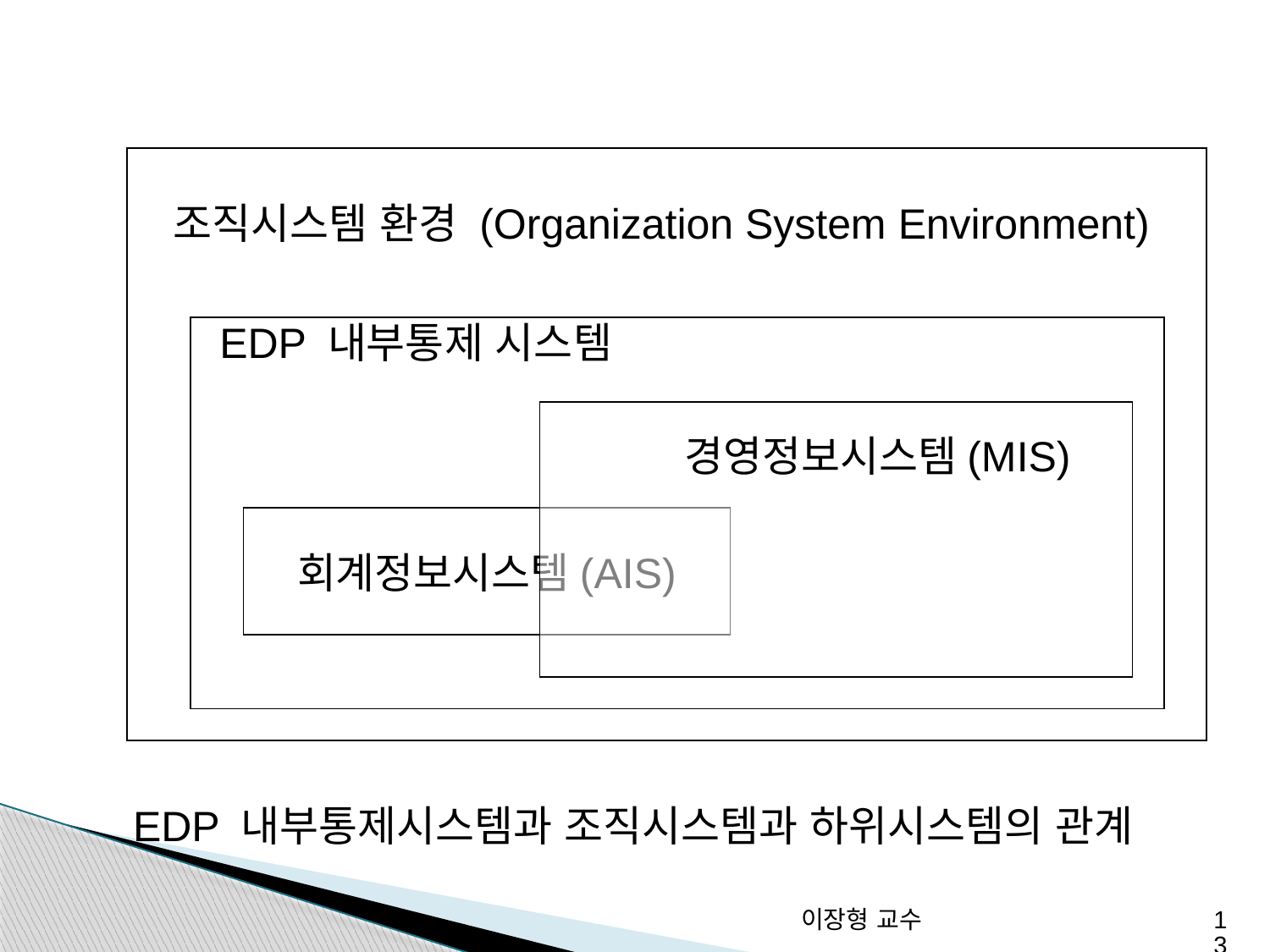

조직시스템 환경 (Organization System Environment)
EDP 내부통제 시스템

경영정보시스템(MIS)
회계정보시스템(AIS)
EDP 내부통제시스템과 조직시스템과 하위시스템의 관계
이장형 교수
13